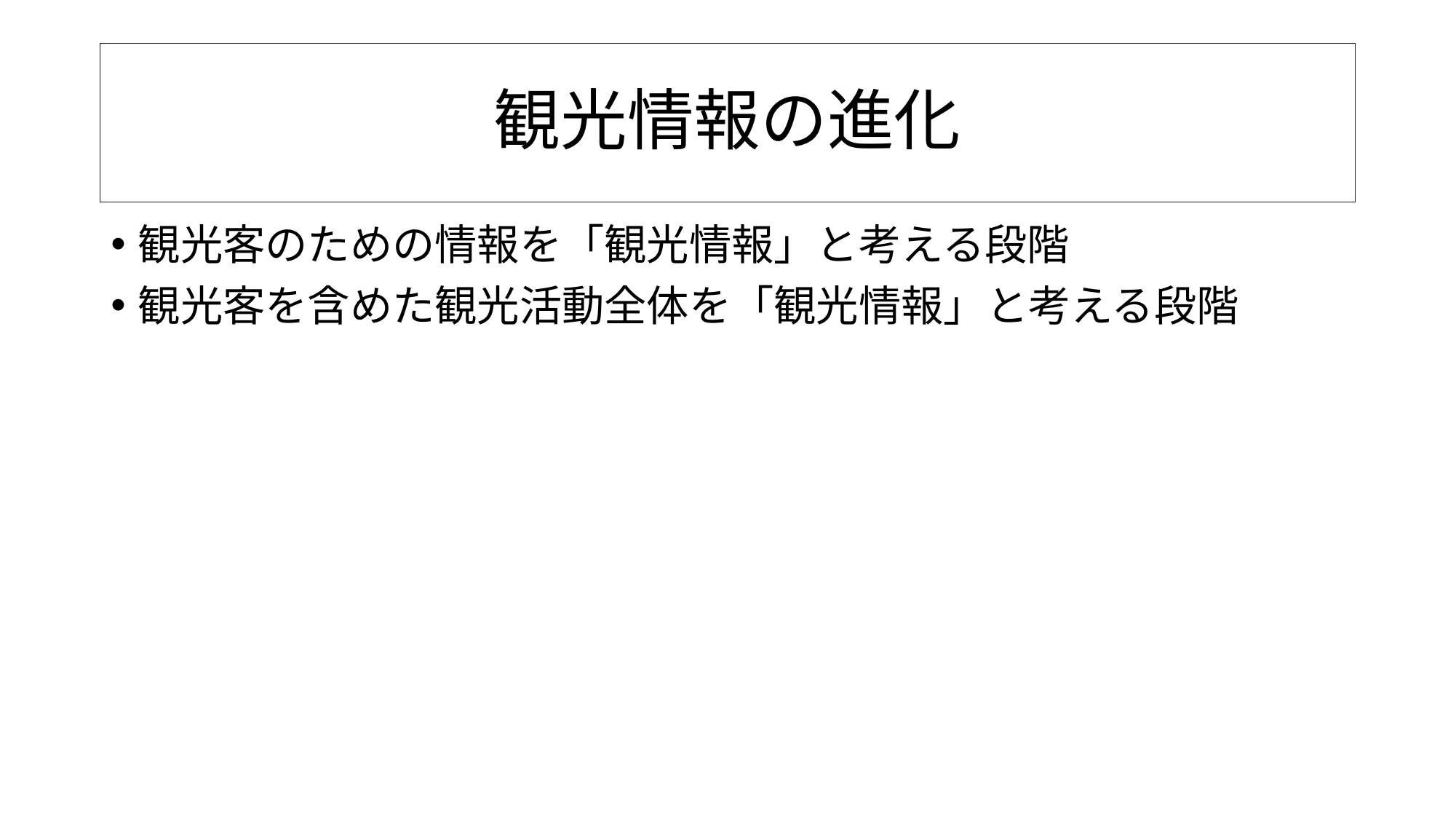

# 観光情報の進化
観光客のための情報を「観光情報」と考える段階
観光客を含めた観光活動全体を「観光情報」と考える段階